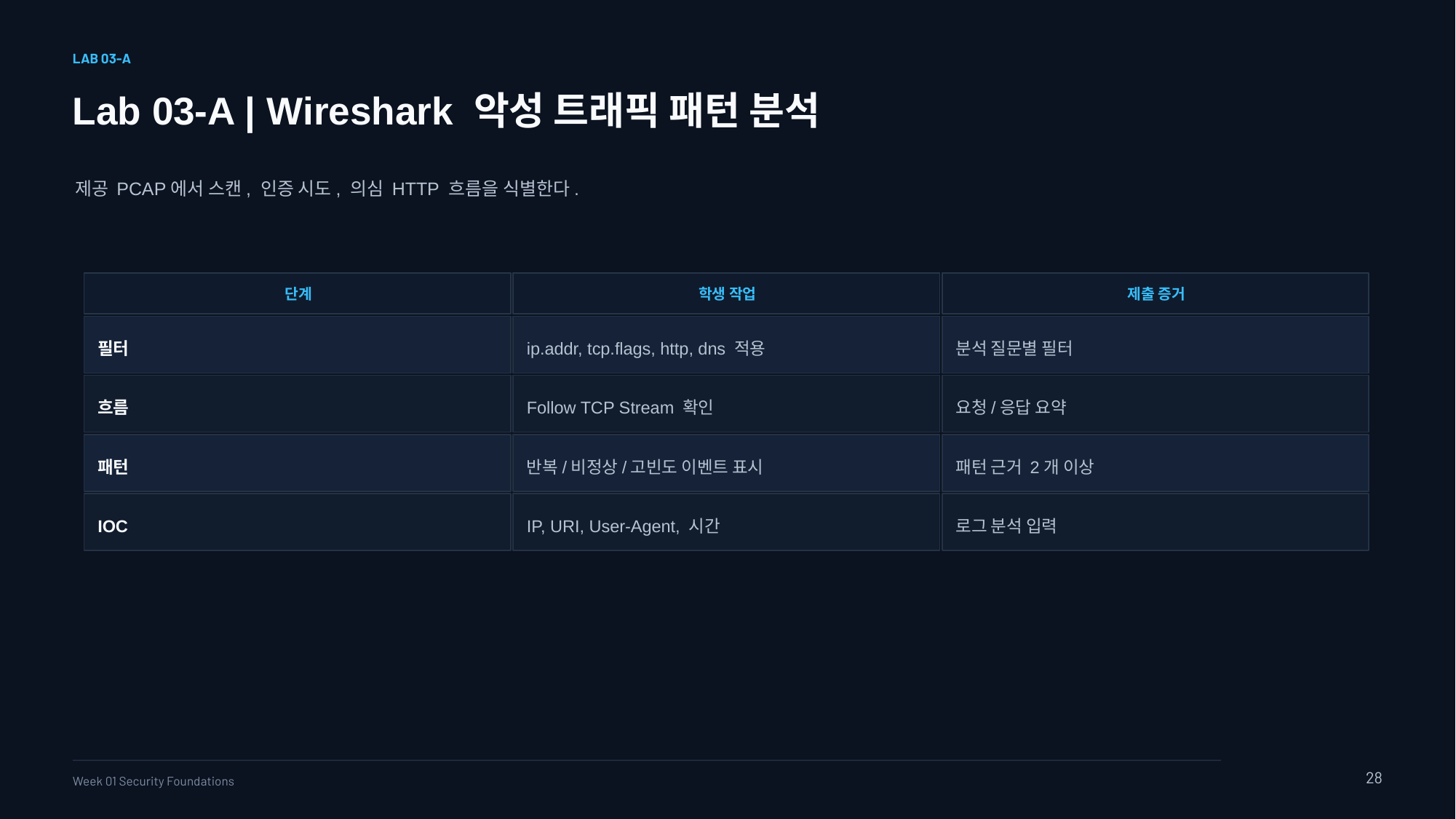

LAB 03-A
Lab 03-A | Wireshark 악성 트래픽 패턴 분석
제공 PCAP에서 스캔, 인증 시도, 의심 HTTP 흐름을 식별한다.

단계
학생 작업
제출 증거

필터
ip.addr, tcp.flags, http, dns 적용
분석 질문별 필터

흐름
Follow TCP Stream 확인
요청/응답 요약

패턴
반복/비정상/고빈도 이벤트 표시
패턴 근거 2개 이상

IOC
IP, URI, User-Agent, 시간
로그 분석 입력

28
Week 01 Security Foundations